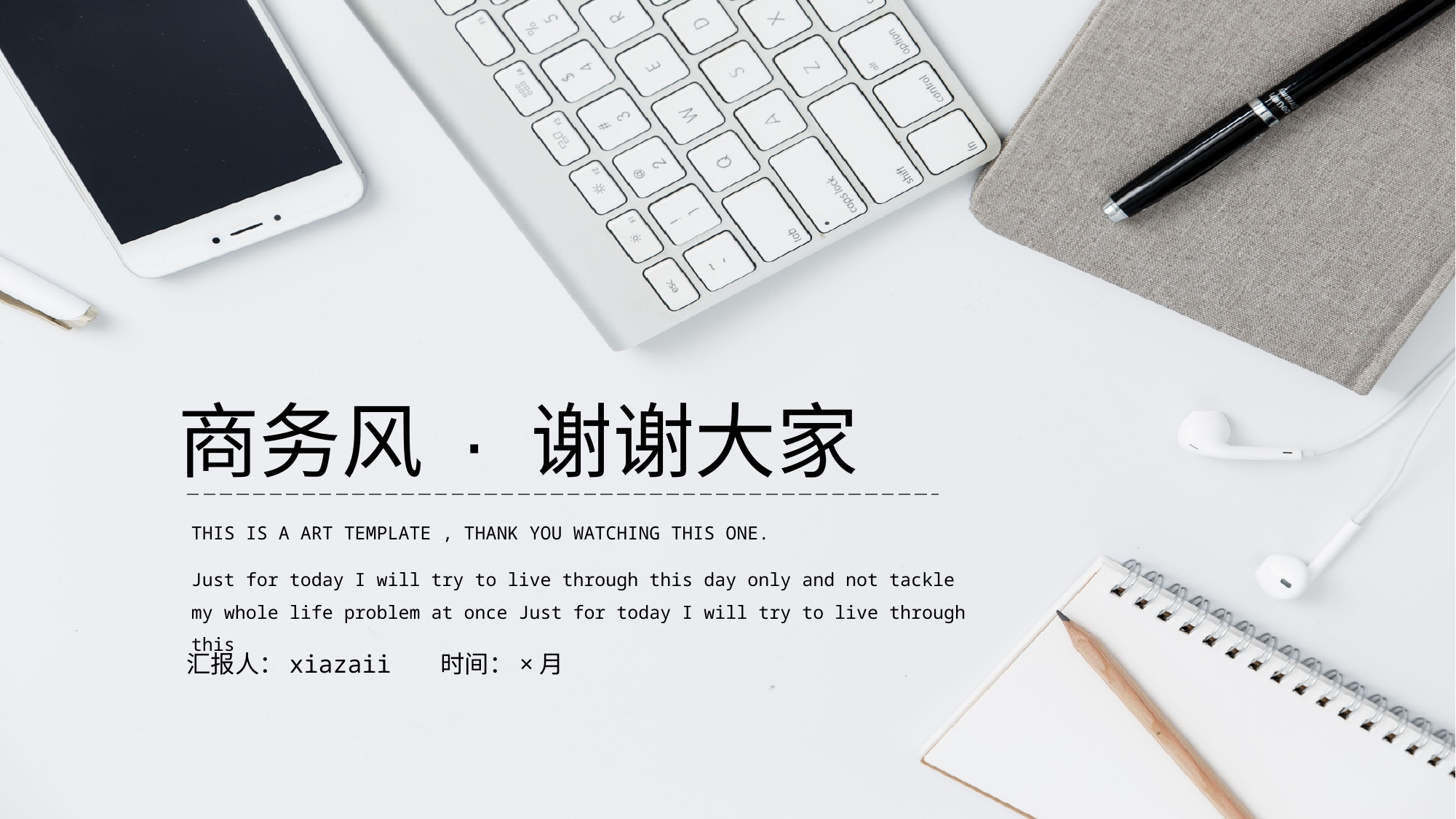

商务风 · 谢谢大家
THIS IS A ART TEMPLATE , THANK YOU WATCHING THIS ONE.
Just for today I will try to live through this day only and not tackle my whole life problem at once Just for today I will try to live through this
汇报人：xiazaii   时间：×月